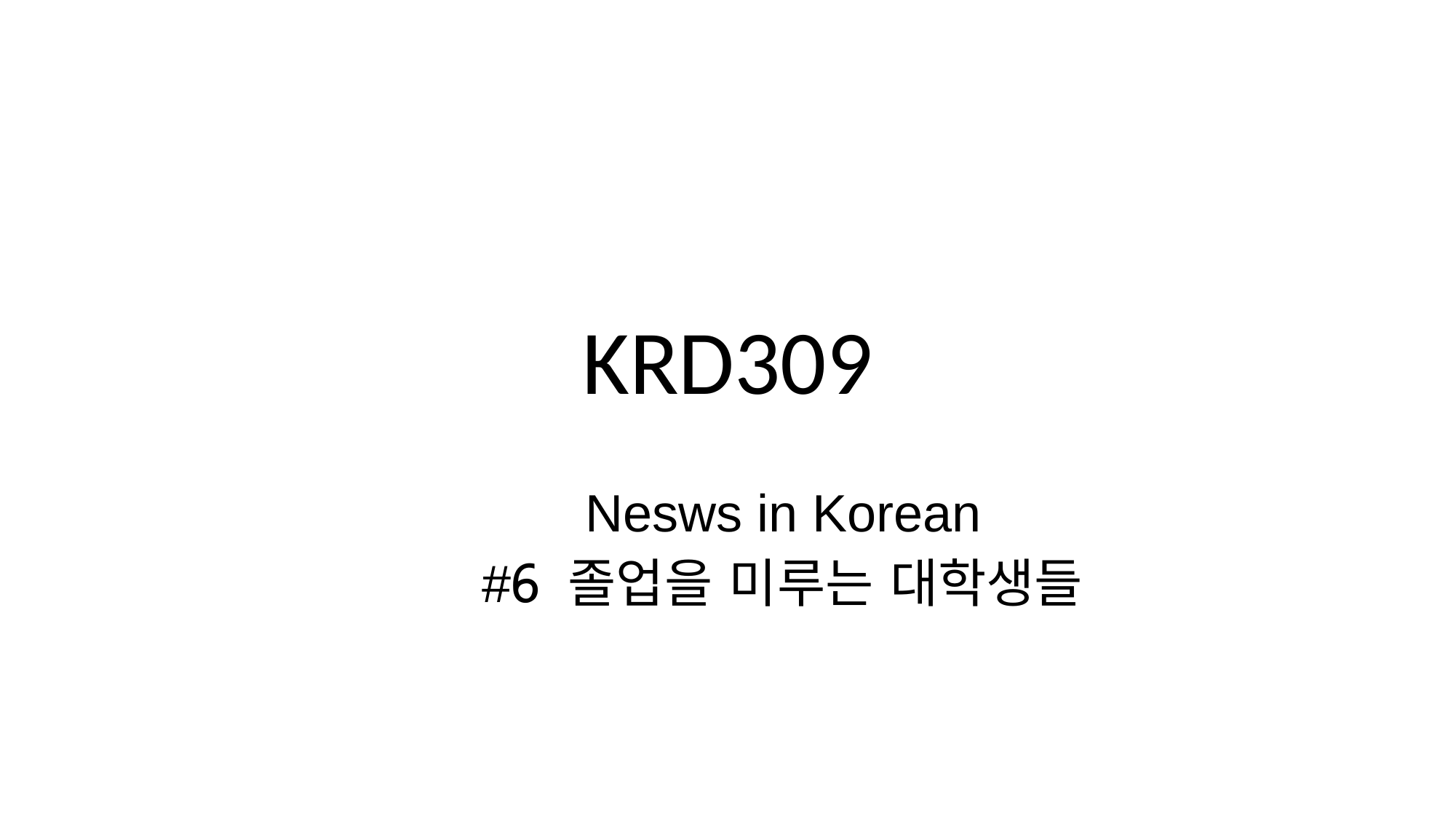

# KRD309
Nesws in Korean
#6 졸업을 미루는 대학생들